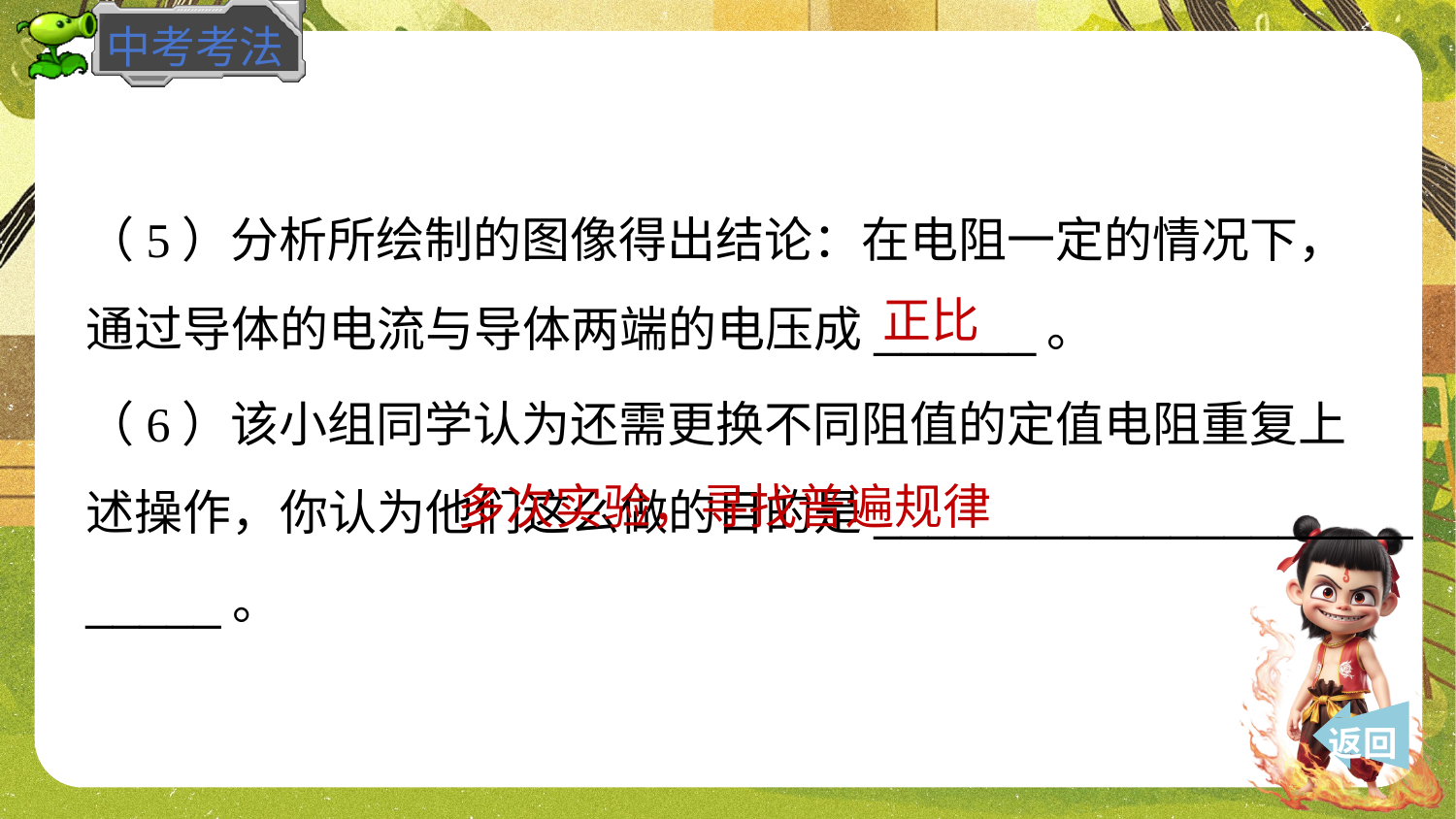

（5）分析所绘制的图像得出结论：在电阻一定的情况下，
通过导体的电流与导体两端的电压成______。
正比
（6）该小组同学认为还需更换不同阻值的定值电阻重复上
述操作，你认为他们这么做的目的是____________________
_____。
                                 多次实验，寻找普遍规律
 返回